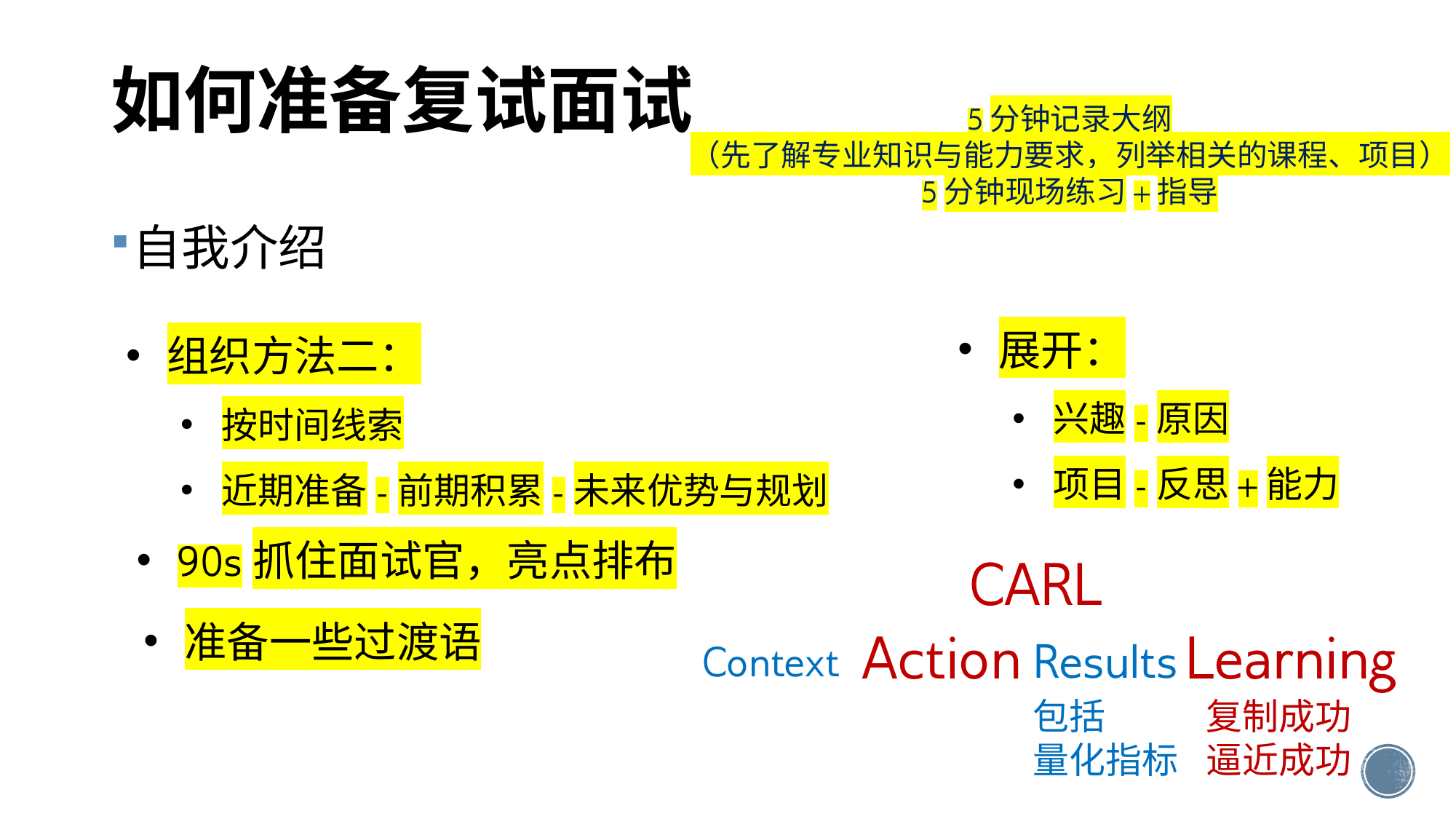

# 如何准备复试面试
5分钟记录大纲
（先了解专业知识与能力要求，列举相关的课程、项目）
5分钟现场练习+指导
自我介绍
展开：
兴趣-原因
项目-反思+能力
组织方法二：
按时间线索
近期准备-前期积累-未来优势与规划
90s抓住面试官，亮点排布
CARL
Action
Learning
Results
Context
准备一些过渡语
包括
量化指标
复制成功
逼近成功